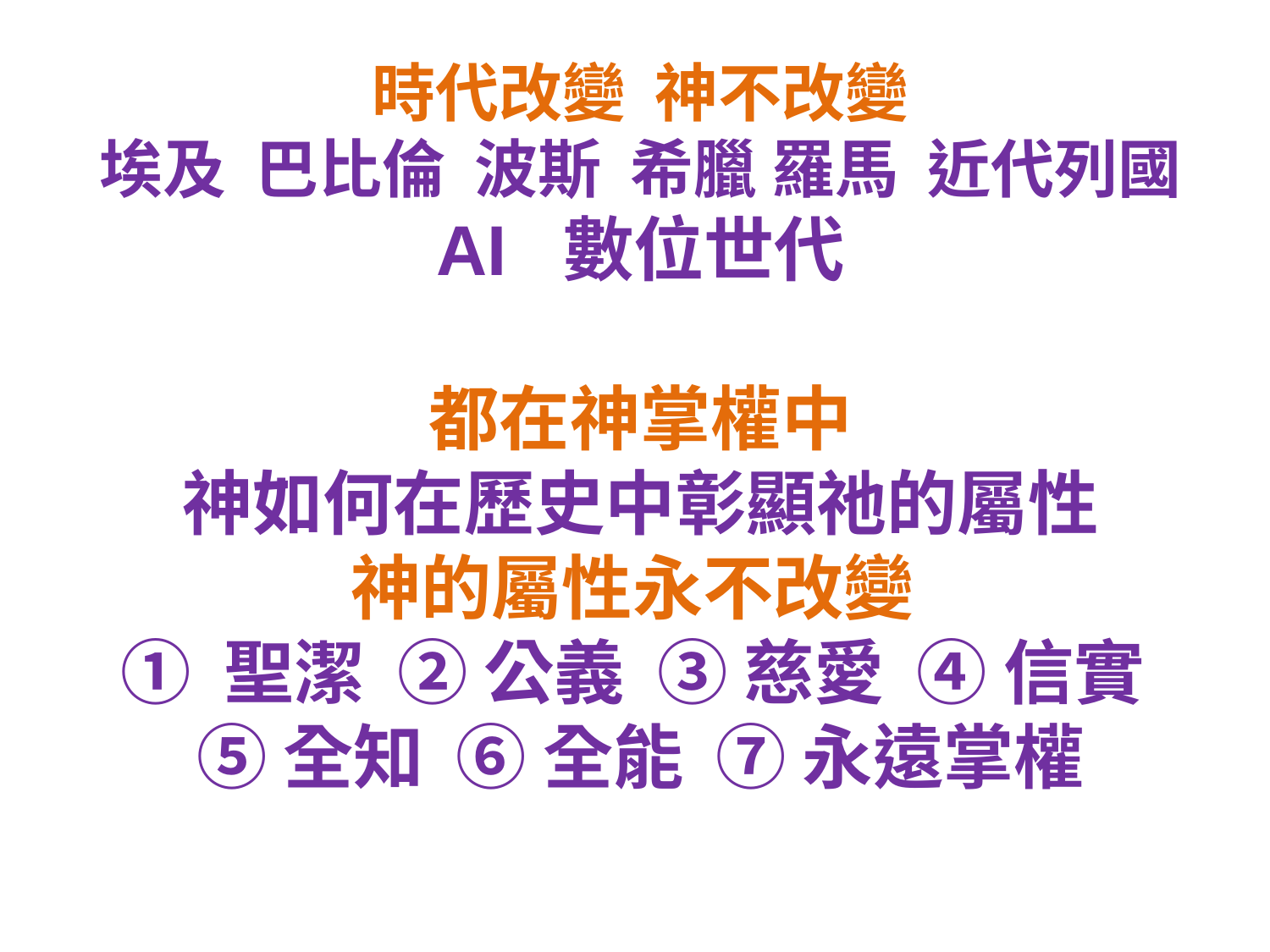

時代改變  神不改變
埃及  巴比倫  波斯  希臘 羅馬  近代列國
AI  數位世代

都在神掌權中
神如何在歷史中彰顯祂的屬性
神的屬性永不改變
① 聖潔  ② 公義  ③ 慈愛  ④ 信實  ⑤ 全知  ⑥ 全能  ⑦ 永遠掌權